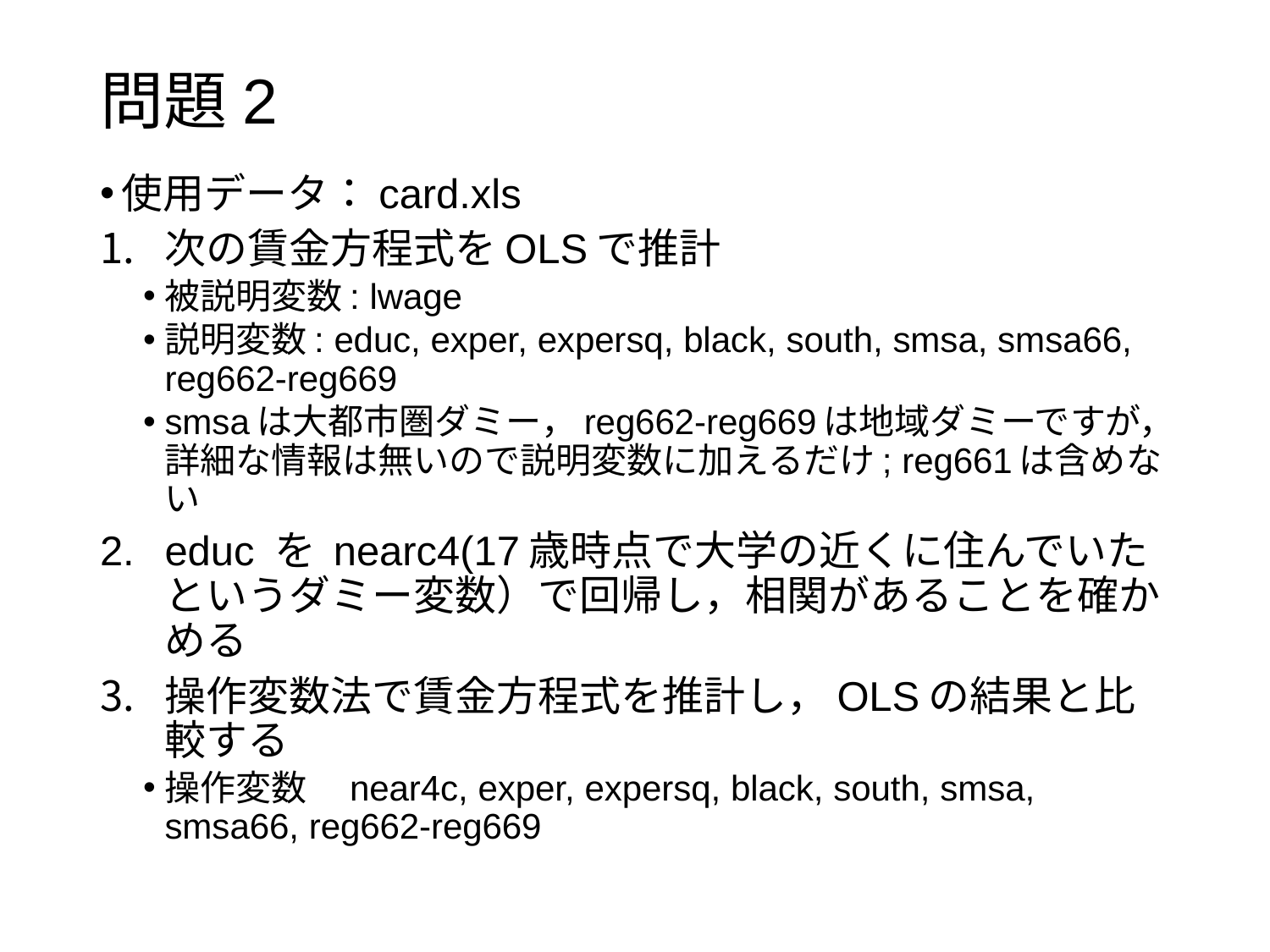

# 問題2
使用データ：card.xls
次の賃金方程式をOLSで推計
被説明変数: lwage
説明変数: educ, exper, expersq, black, south, smsa, smsa66, reg662-reg669
smsaは大都市圏ダミー，reg662-reg669は地域ダミーですが，詳細な情報は無いので説明変数に加えるだけ; reg661は含めない
educ を nearc4(17歳時点で大学の近くに住んでいたというダミー変数）で回帰し，相関があることを確かめる
操作変数法で賃金方程式を推計し，OLSの結果と比較する
操作変数　near4c, exper, expersq, black, south, smsa, smsa66, reg662-reg669